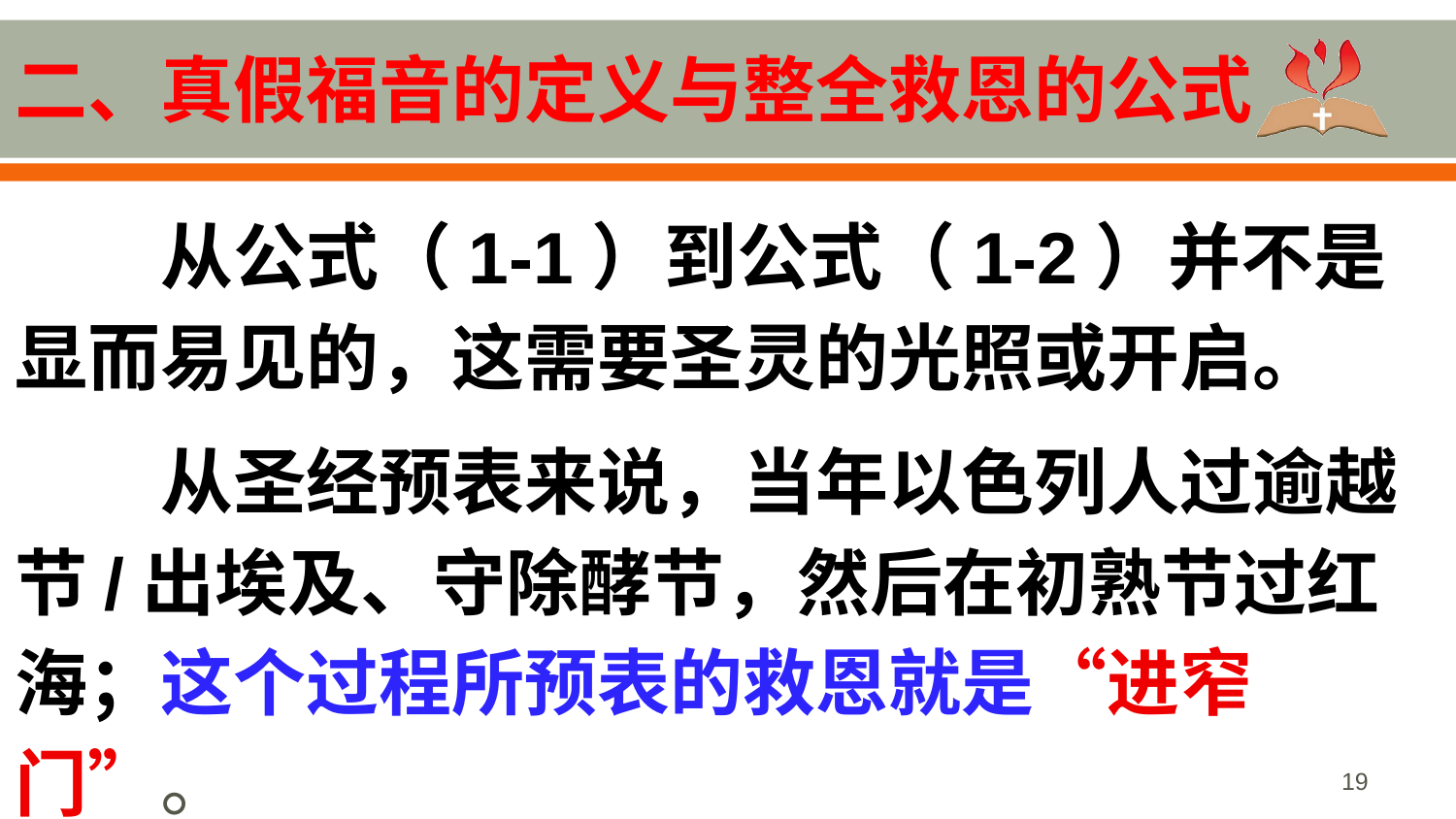

# 二、真假福音的定义与整全救恩的公式
从公式（1-1）到公式（1-2）并不是显而易见的，这需要圣灵的光照或开启。
从圣经预表来说，当年以色列人过逾越节/出埃及、守除酵节，然后在初熟节过红海；这个过程所预表的救恩就是“进窄门”。

19